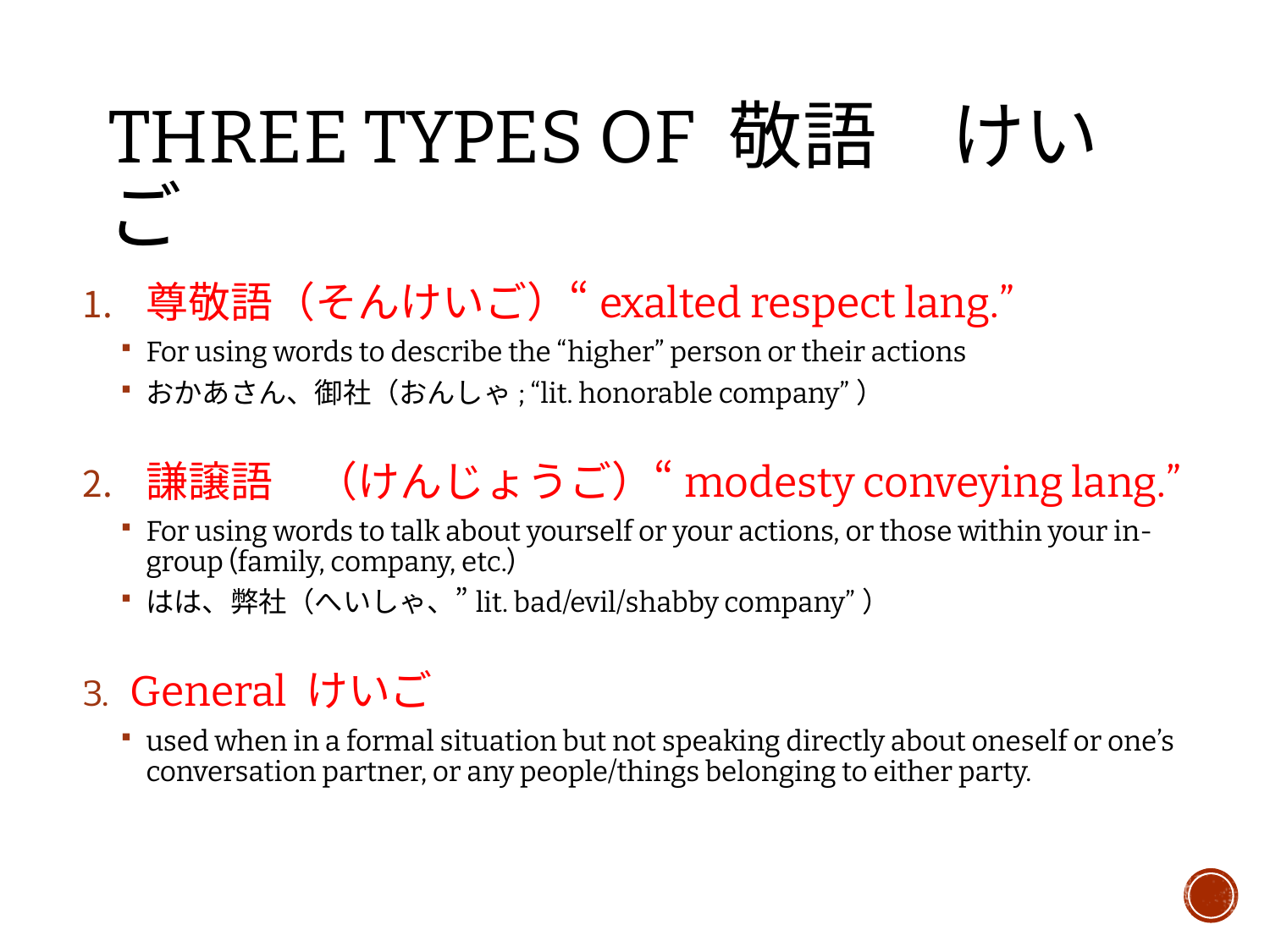

# Three types of 敬語　けいご
尊敬語（そんけいご）“exalted respect lang.”
For using words to describe the “higher” person or their actions
おかあさん、御社（おんしゃ; “lit. honorable company”）

謙譲語　（けんじょうご）“modesty conveying lang.”
For using words to talk about yourself or your actions, or those within your in-group (family, company, etc.)
はは、弊社（へいしゃ、”lit. bad/evil/shabby company”）

General けいご
used when in a formal situation but not speaking directly about oneself or one’s conversation partner, or any people/things belonging to either party.